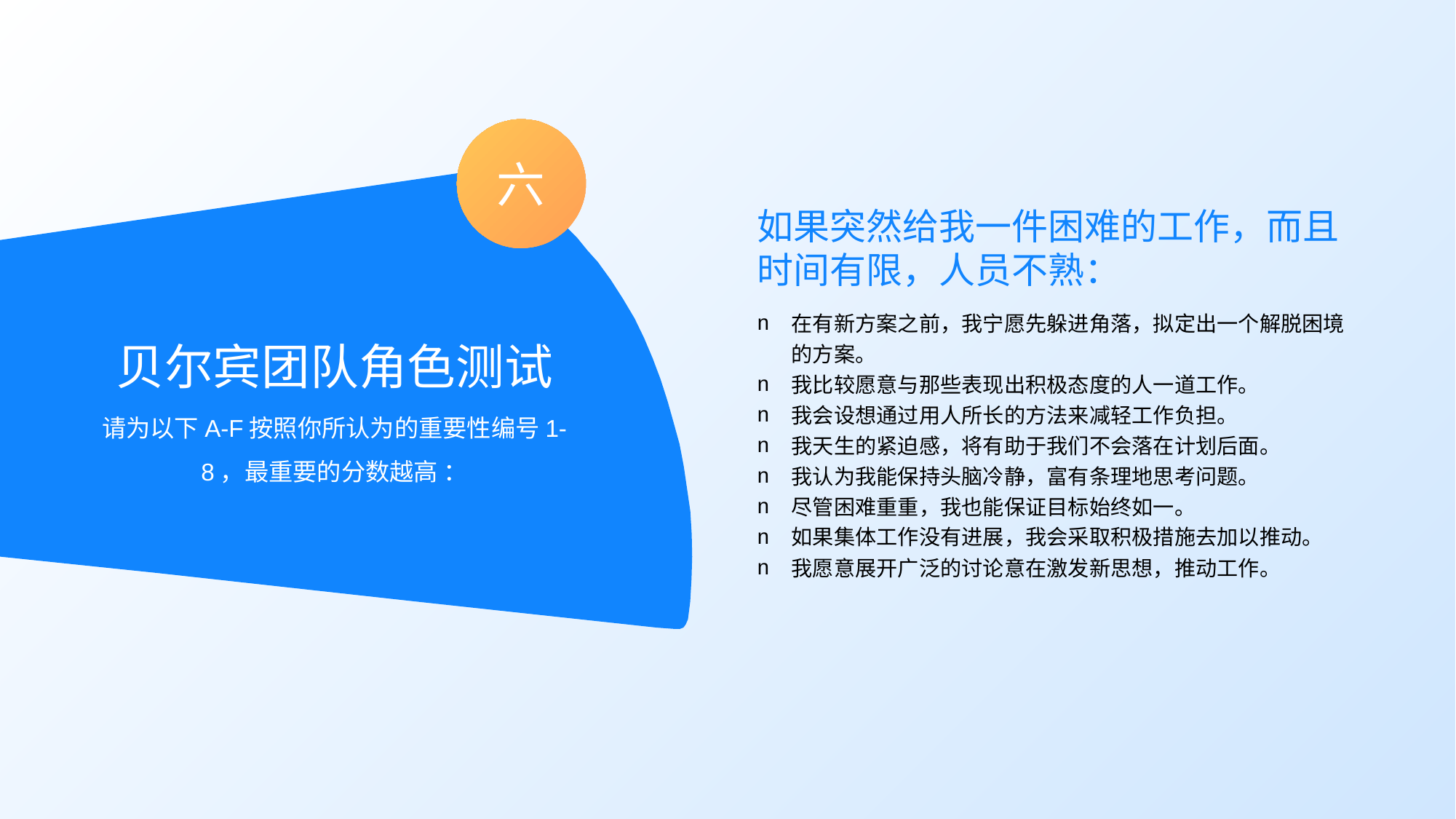

六

如果突然给我一件困难的工作，而且时间有限，人员不熟：
在有新方案之前，我宁愿先躲进角落，拟定出一个解脱困境的方案。
我比较愿意与那些表现出积极态度的人一道工作。
我会设想通过用人所长的方法来减轻工作负担。
我天生的紧迫感，将有助于我们不会落在计划后面。
我认为我能保持头脑冷静，富有条理地思考问题。
尽管困难重重，我也能保证目标始终如一。
如果集体工作没有进展，我会采取积极措施去加以推动。
我愿意展开广泛的讨论意在激发新思想，推动工作。

贝尔宾团队角色测试
请为以下A-F按照你所认为的重要性编号1-8，最重要的分数越高 ：